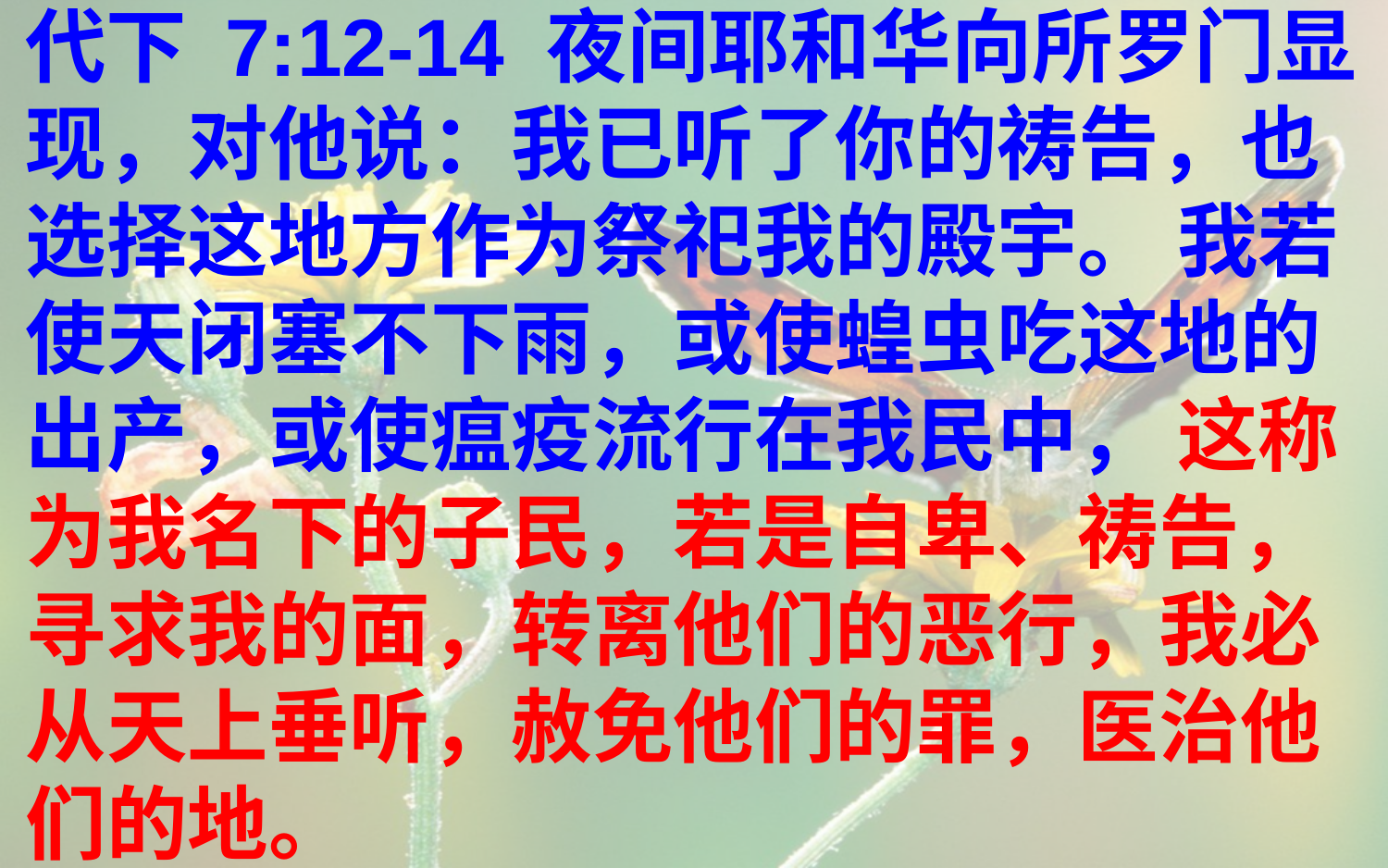

代下 7:12-14 夜间耶和华向所罗门显现，对他说：我已听了你的祷告，也选择这地方作为祭祀我的殿宇。 我若使天闭塞不下雨，或使蝗虫吃这地的出产，或使瘟疫流行在我民中， 这称为我名下的子民，若是自卑、祷告，寻求我的面，转离他们的恶行，我必从天上垂听，赦免他们的罪，医治他们的地。